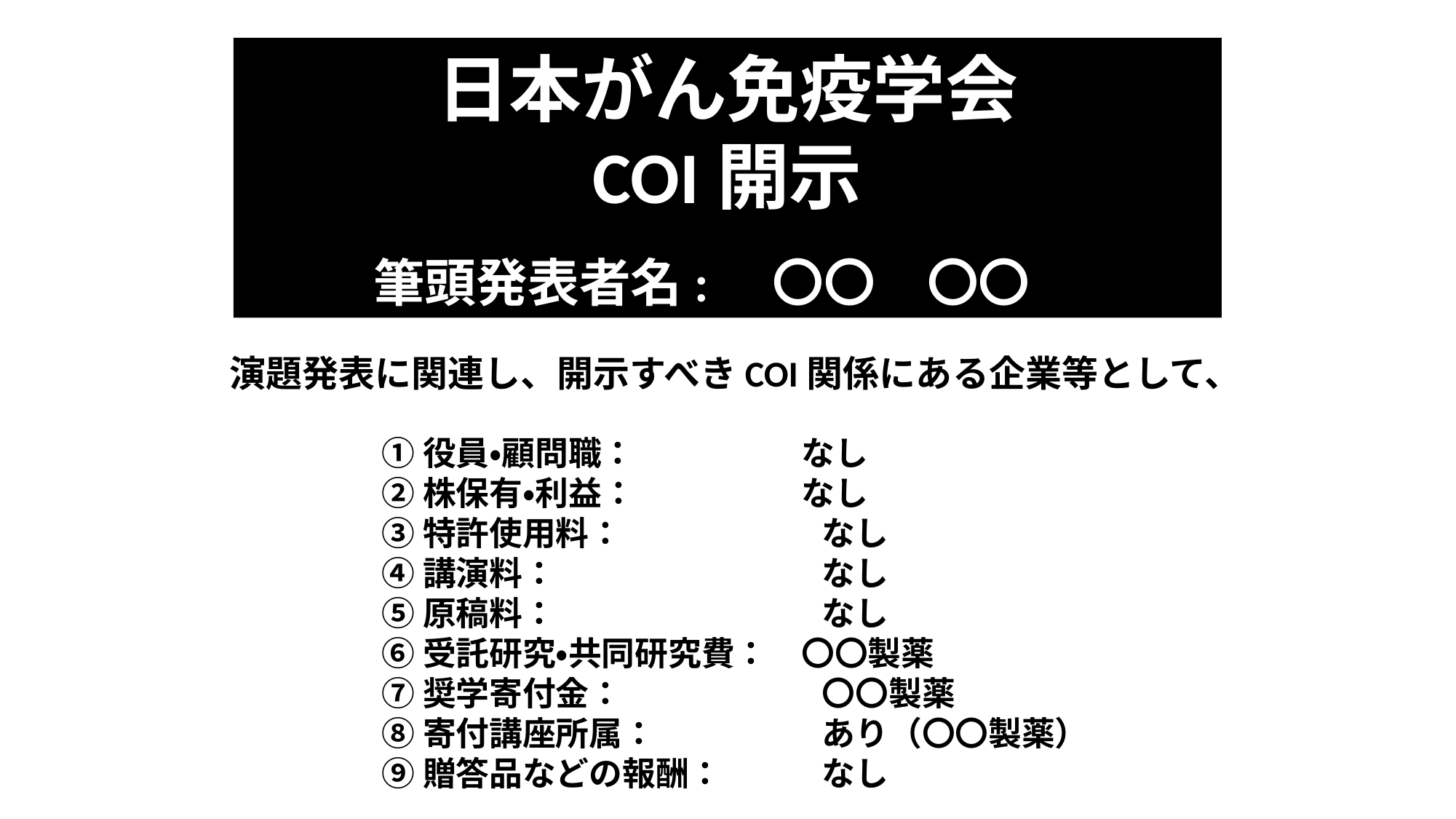

日本がん免疫学会
COI開示

筆頭発表者名:　〇〇　〇〇
演題発表に関連し、開示すべきCOI関係にある企業等として、
①役員・顧問職：　　　　　なし
②株保有・利益：　　　　　なし
③特許使用料：　　　　　　なし
④講演料：　　　　　　　　なし
⑤原稿料：　　　　　　　　なし
⑥受託研究・共同研究費：　〇〇製薬
⑦奨学寄付金：　　　　　　〇〇製薬
⑧寄付講座所属：　　　　　あり（〇〇製薬）
⑨贈答品などの報酬：　　　なし